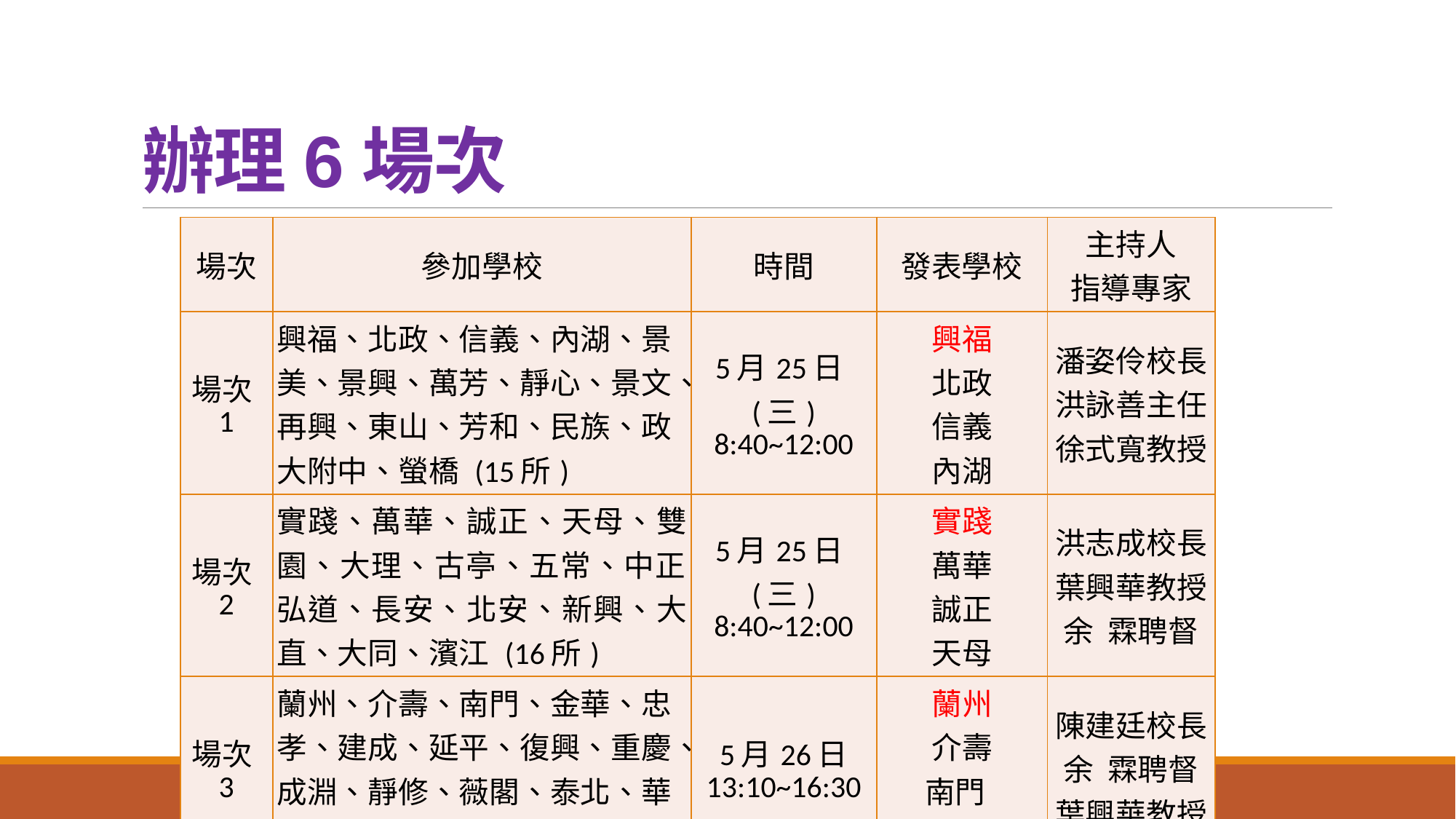

# 辦理6場次
| 場次 | 參加學校 | 時間 | 發表學校 | 主持人 指導專家 |
| --- | --- | --- | --- | --- |
| 場次1 | 興福、北政、信義、內湖、景美、景興、萬芳、靜心、景文、再興、東山、芳和、民族、政大附中、螢橋 (15所) | 5月25日(三) 8:40~12:00 | 興福 北政 信義 內湖 | 潘姿伶校長 洪詠善主任 徐式寬教授 |
| 場次2 | 實踐、萬華、誠正、天母、雙園、大理、古亭、五常、中正、弘道、長安、北安、新興、大直、大同、濱江 (16所) | 5月25日(三) 8:40~12:00 | 實踐 萬華 誠正 天母 | 洪志成校長 葉興華教授 余  霖聘督 |
| 場次3 | 蘭州、介壽、南門、金華、忠孝、建成、延平、復興、重慶、成淵、靜修、薇閣、泰北、華興、民權(15所) | 5月26日 13:10~16:30 | 蘭州 介壽 南門  金華 | 陳建廷校長 余  霖聘督 葉興華教授 |